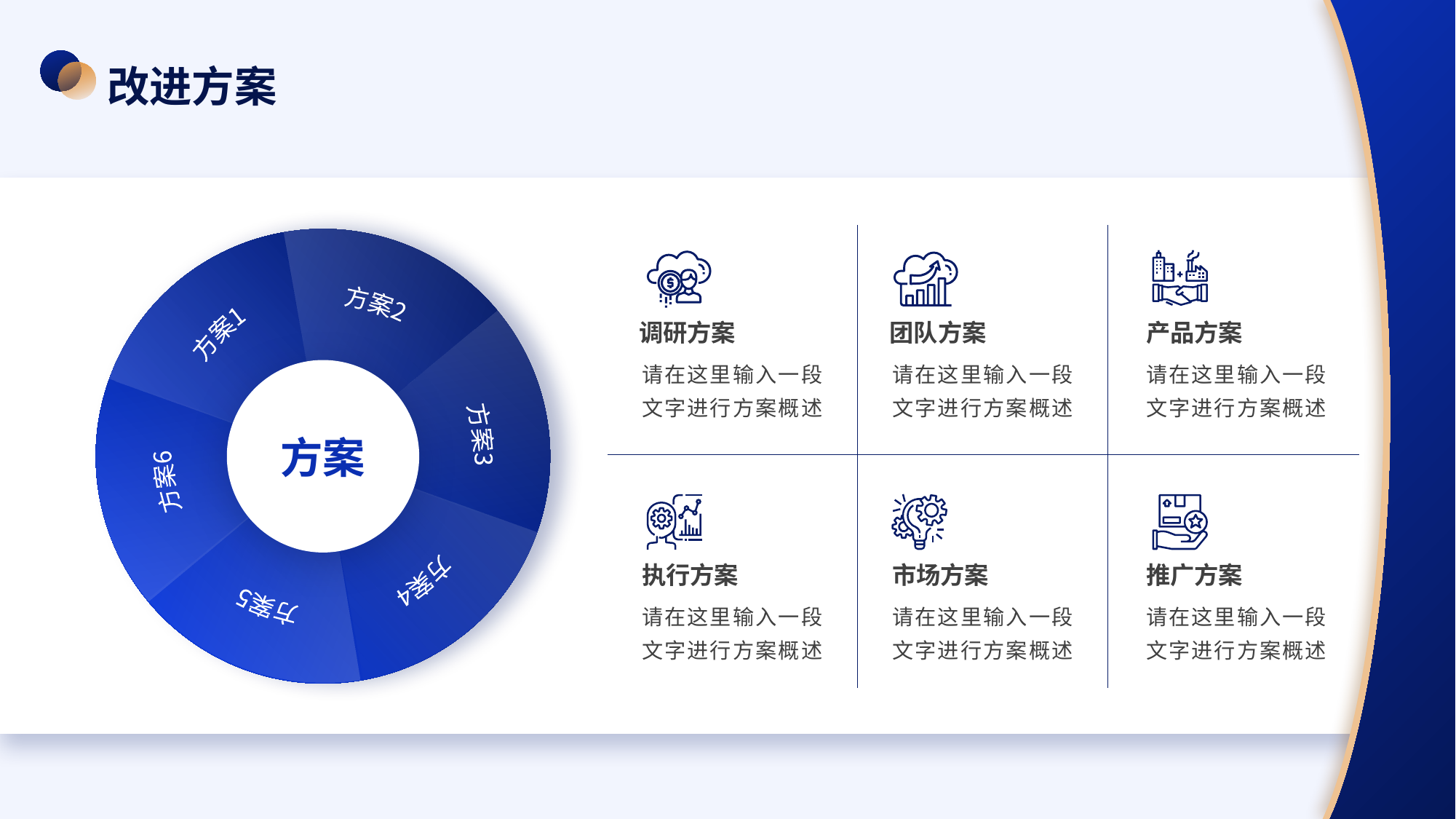

改进方案

方案2
方案1
方案
方案3
方案6
方案4
方案5

调研方案
团队方案
产品方案

请在这里输入一段文字进行方案概述
请在这里输入一段文字进行方案概述
请在这里输入一段文字进行方案概述

执行方案
市场方案
推广方案
请在这里输入一段文字进行方案概述
请在这里输入一段文字进行方案概述
请在这里输入一段文字进行方案概述